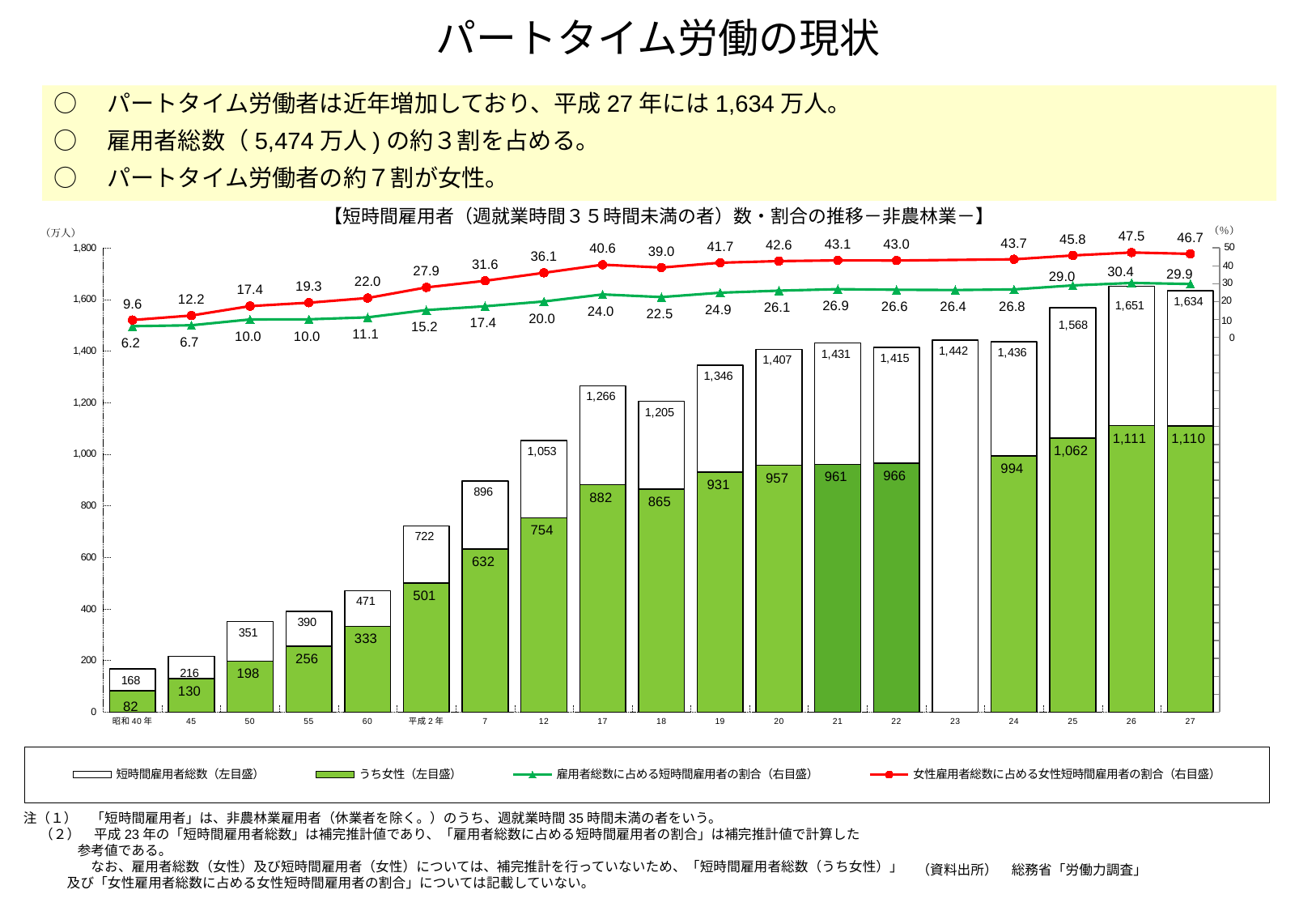

パートタイム労働の現状
○　パートタイム労働者は近年増加しており、平成27年には1,634万人。
○　雇用者総数（5,474万人)の約３割を占める。
○　パートタイム労働者の約７割が女性。
【短時間雇用者（週就業時間３５時間未満の者）数・割合の推移－非農林業－】

[unsupported chart]

　注（１）　「短時間雇用者」は、非農林業雇用者（休業者を除く。）のうち、週就業時間35時間未満の者をいう。
　　 （２）　平成23年の「短時間雇用者総数」は補完推計値であり、「雇用者総数に占める短時間雇用者の割合」は補完推計値で計算した
　　　　　参考値である。
　　　　　　なお、雇用者総数（女性）及び短時間雇用者（女性）については、補完推計を行っていないため、「短時間雇用者総数（うち女性）」
　　　　 及び「女性雇用者総数に占める女性短時間雇用者の割合」については記載していない。

　（資料出所）　総務省「労働力調査」